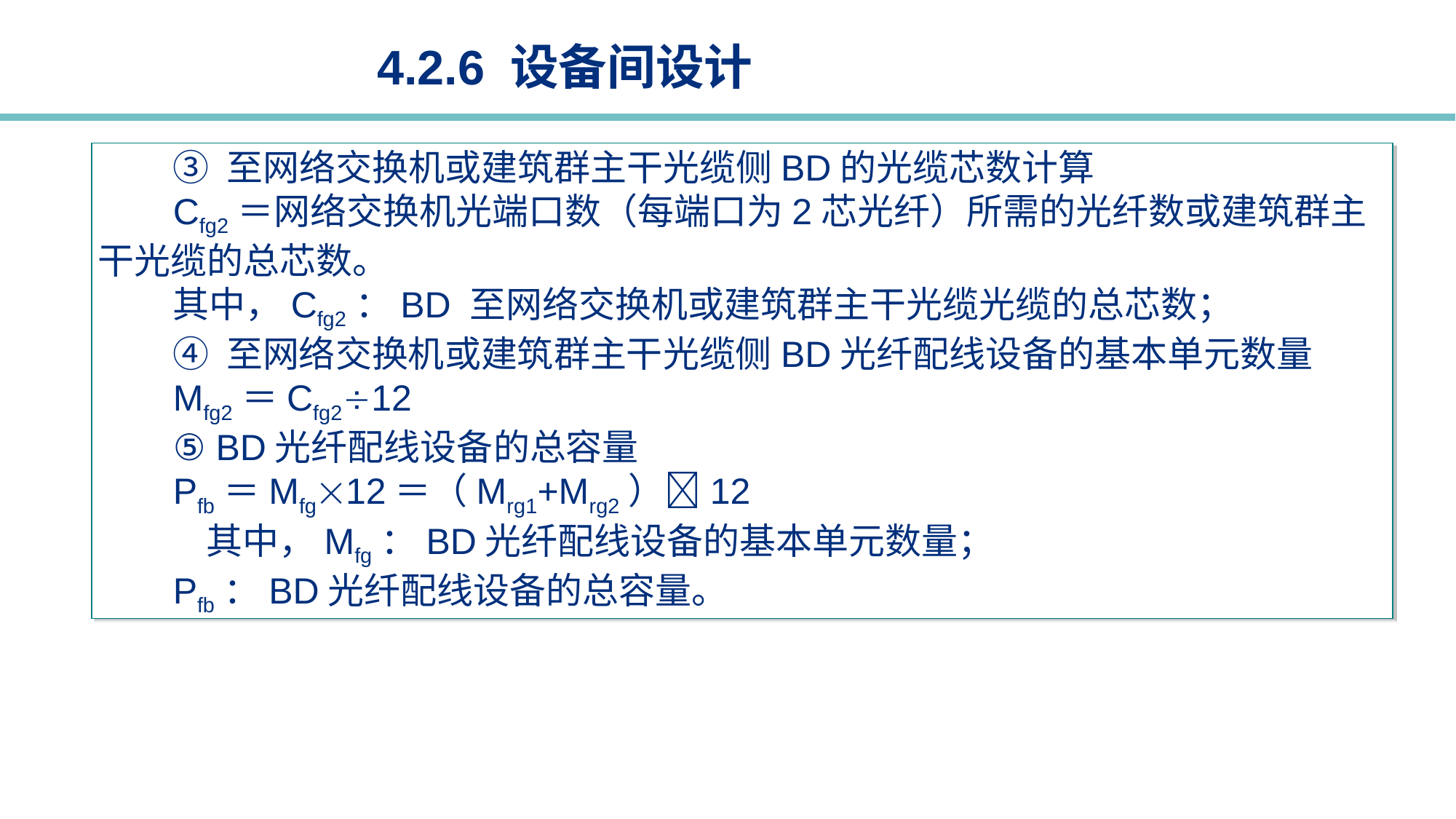

4.2.6 设备间设计
③ 至网络交换机或建筑群主干光缆侧BD的光缆芯数计算
Cfg2＝网络交换机光端口数（每端口为2芯光纤）所需的光纤数或建筑群主干光缆的总芯数。
其中，Cfg2：BD 至网络交换机或建筑群主干光缆光缆的总芯数；
④ 至网络交换机或建筑群主干光缆侧BD光纤配线设备的基本单元数量
Mfg2＝Cfg2÷12
⑤ BD光纤配线设备的总容量
Pfb＝Mfg×12＝（Mrg1+Mrg2）×12
   其中，Mfg：BD光纤配线设备的基本单元数量；
Pfb：BD光纤配线设备的总容量。